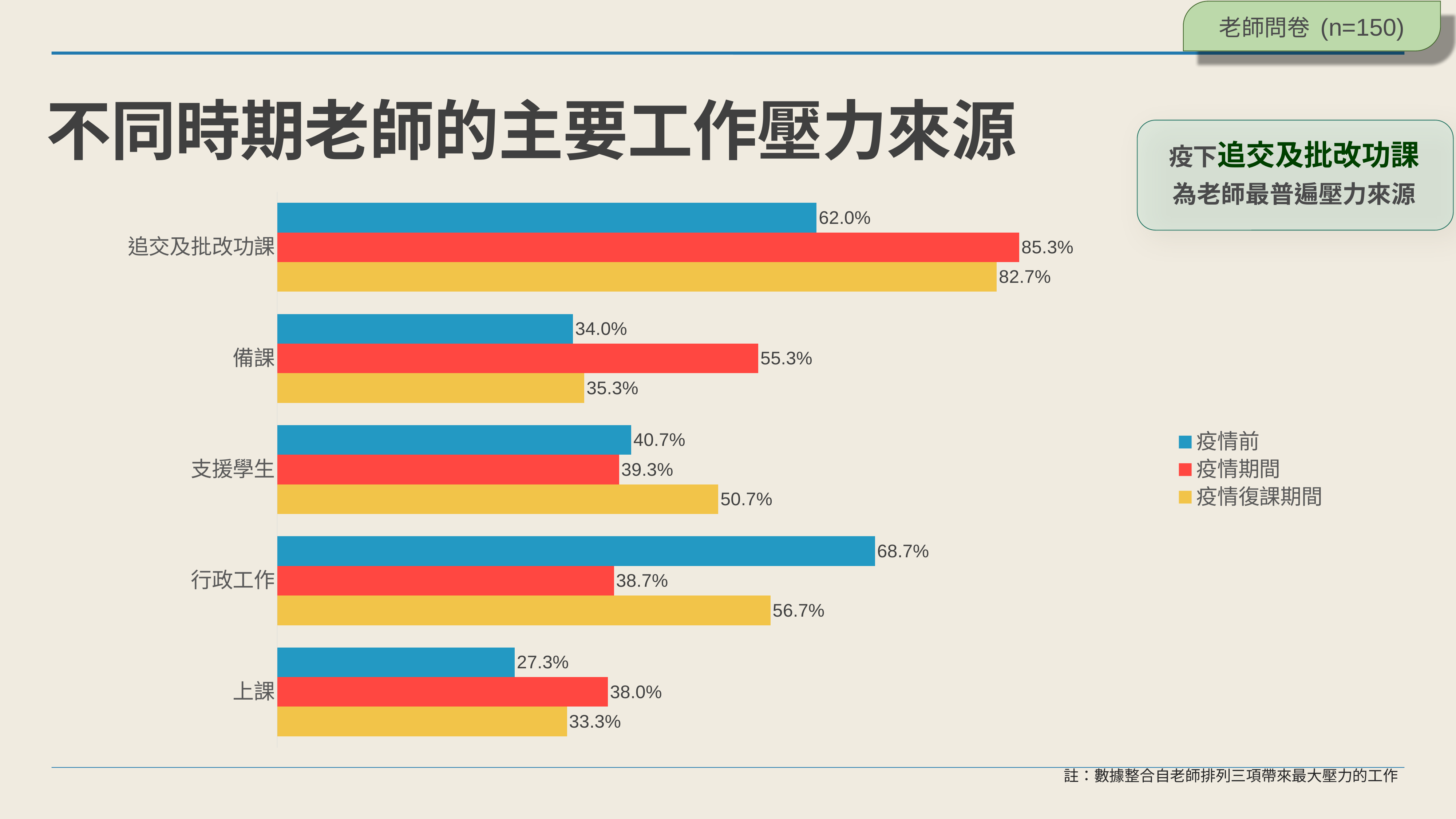

老師問卷 (n=150)

# 不同時期老師的主要工作壓力來源

疫下追交及批改功課
為老師最普遍壓力來源

### Chart

| Category | 疫情復課期間 | 疫情期間 | 疫情前 |
|---|---|---|---|
| 上課 | 0.333 | 0.38 | 0.273 |
| 行政工作 | 0.567 | 0.387 | 0.687 |
| 支援學生 | 0.507 | 0.393 | 0.407 |
| 備課 | 0.353 | 0.553 | 0.34 |
| 追交及批改功課 | 0.827 | 0.853 | 0.62 |
註：數據整合自老師排列三項帶來最大壓力的工作